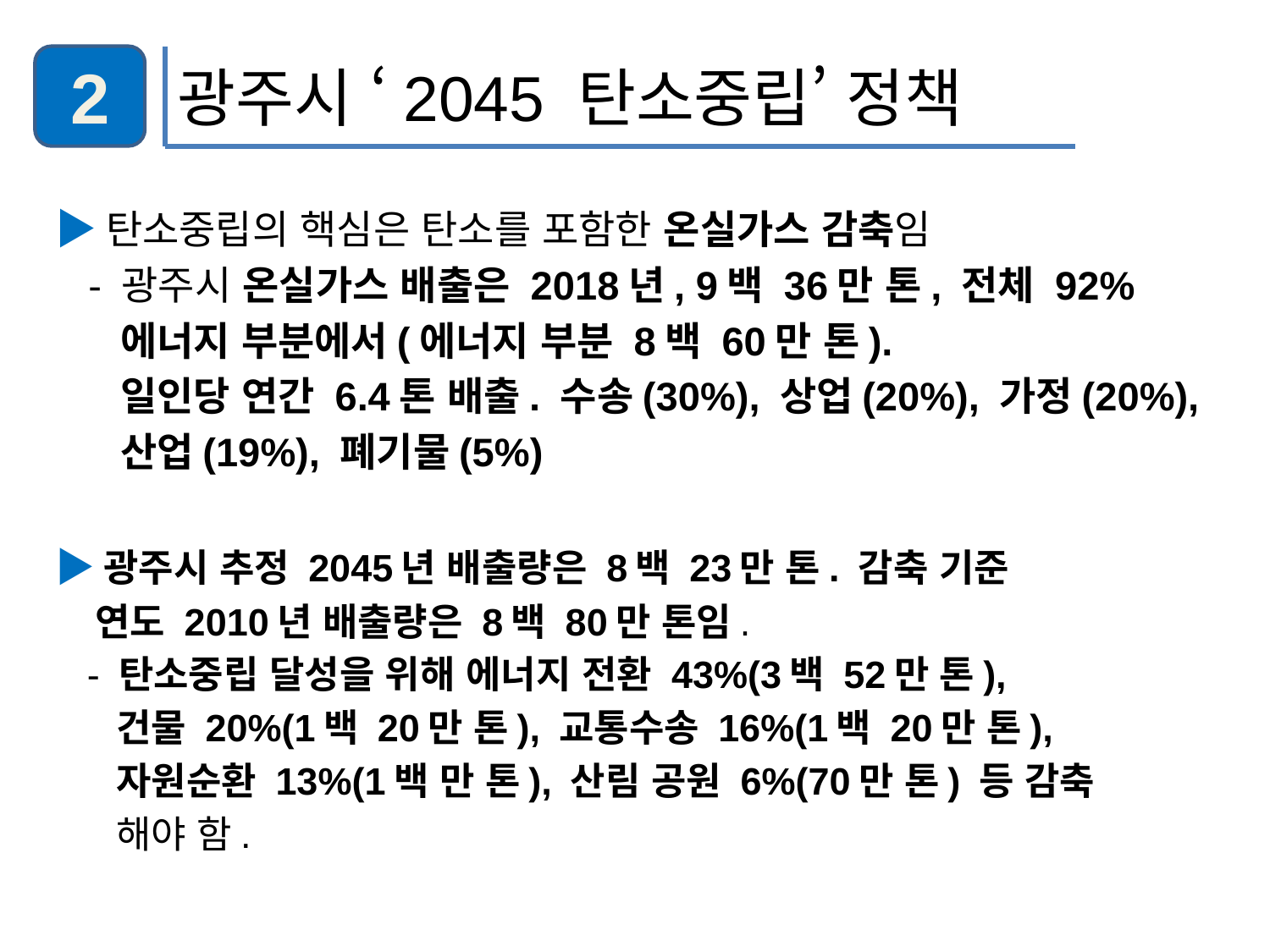

2
광주시 ‘2045 탄소중립’ 정책
▶탄소중립의 핵심은 탄소를 포함한 온실가스 감축임
   - 광주시 온실가스 배출은 2018년, 9백 36만 톤, 전체 92%
     에너지 부분에서(에너지 부분 8백 60만 톤).
     일인당 연간 6.4톤 배출. 수송(30%), 상업(20%), 가정(20%),
     산업(19%), 폐기물(5%)

▶광주시 추정 2045년 배출량은 8백 23만 톤. 감축 기준
   연도 2010년 배출량은 8백 80만 톤임.
   - 탄소중립 달성을 위해 에너지 전환 43%(3백 52만 톤),
     건물 20%(1백 20만 톤), 교통수송 16%(1백 20만 톤),
     자원순환 13%(1백 만 톤), 산림 공원 6%(70만 톤) 등 감축
     해야 함.